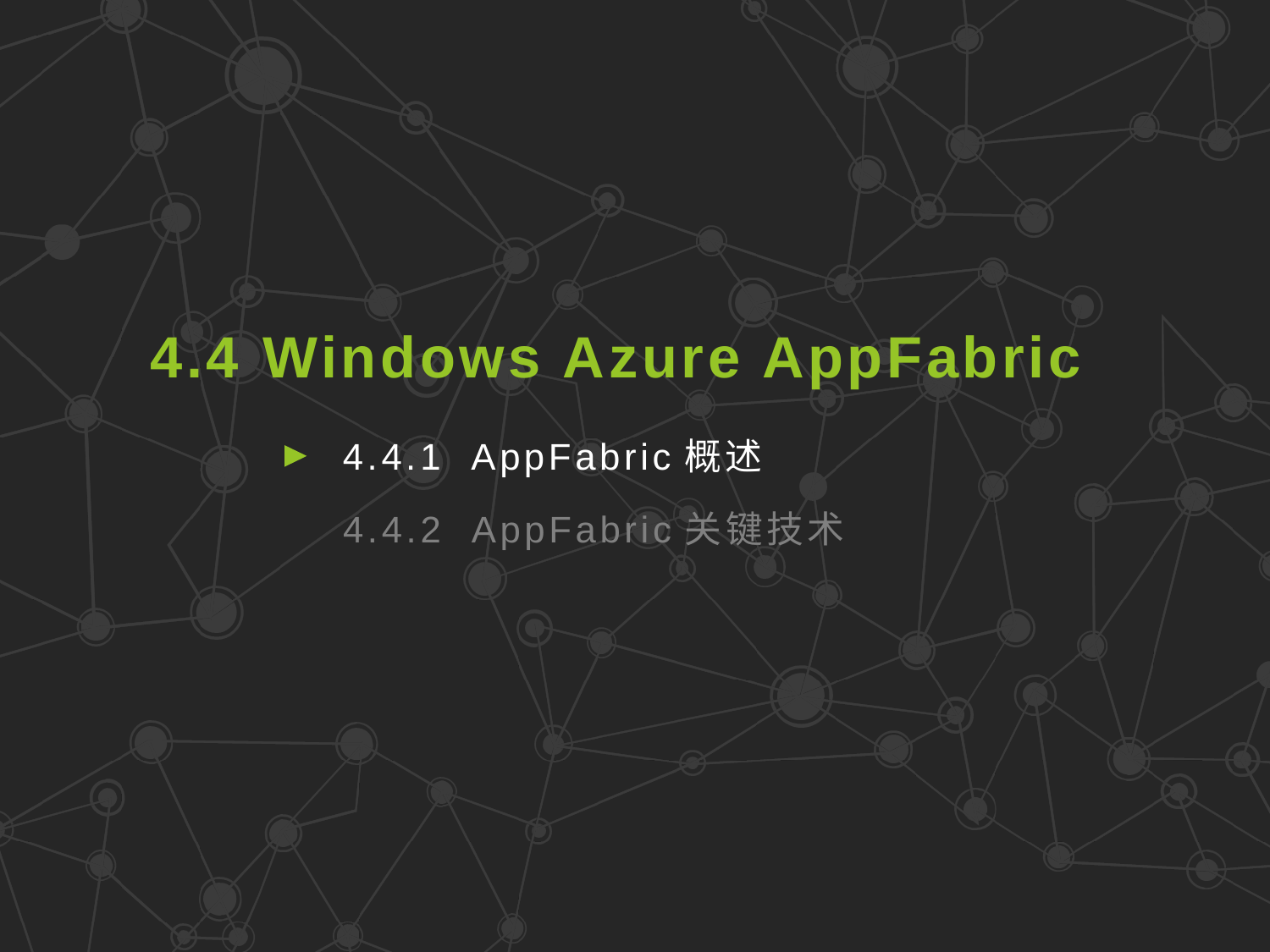

4.4 Windows Azure AppFabric
4.4.1  AppFabric概述

4.4.2  AppFabric关键技术